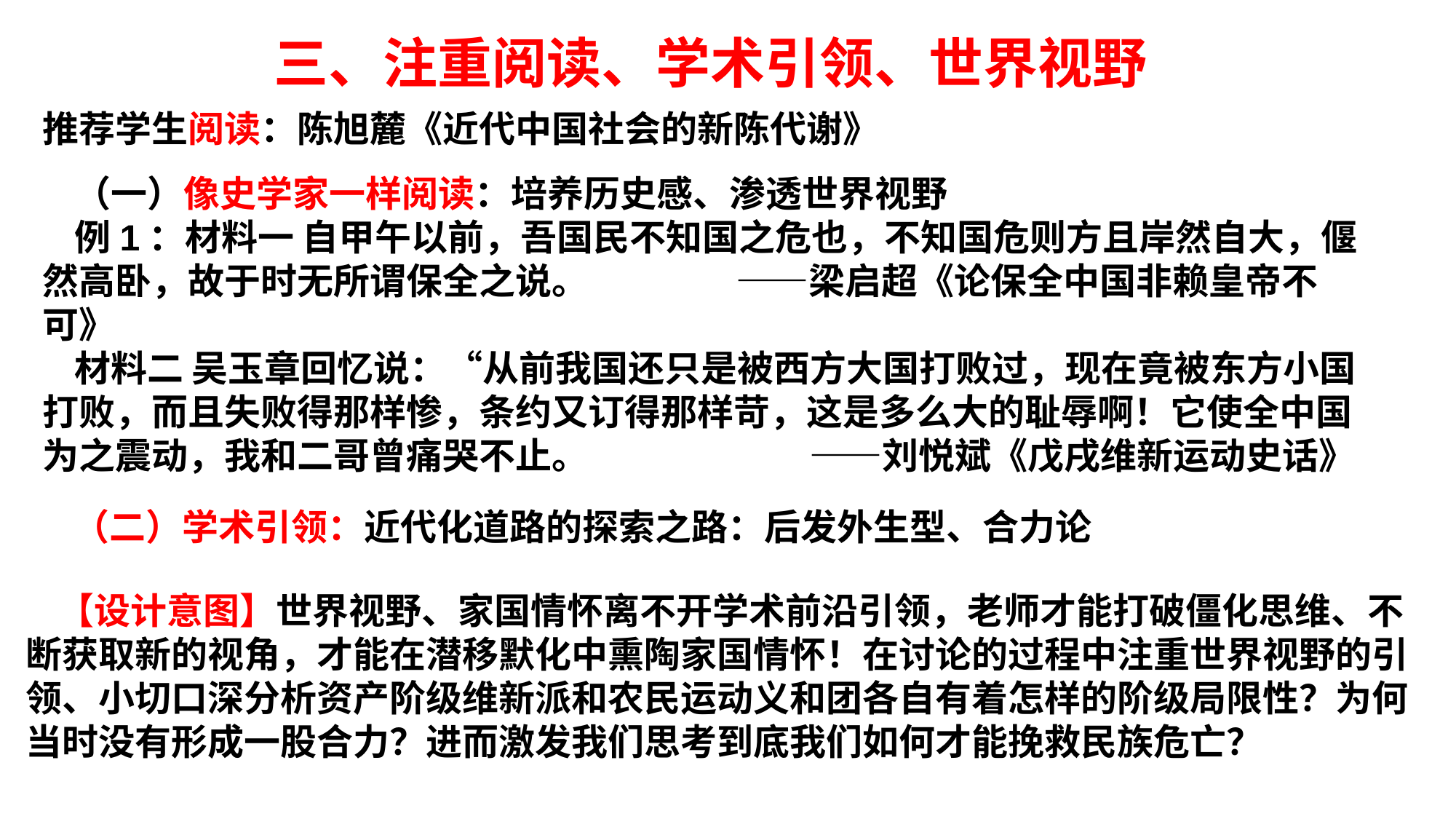

三、注重阅读、学术引领、世界视野
推荐学生阅读：陈旭麓《近代中国社会的新陈代谢》
（一）像史学家一样阅读：培养历史感、渗透世界视野
例1：材料一 自甲午以前，吾国民不知国之危也，不知国危则方且岸然自大，偃然高卧，故于时无所谓保全之说。                  ——梁启超《论保全中国非赖皇帝不可》材料二 吴玉章回忆说：“从前我国还只是被西方大国打败过，现在竟被东方小国打败，而且失败得那样惨，条约又订得那样苛，这是多么大的耻辱啊！它使全中国为之震动，我和二哥曾痛哭不止。                           ——刘悦斌《戊戌维新运动史话》
（二）学术引领：近代化道路的探索之路：后发外生型、合力论
【设计意图】世界视野、家国情怀离不开学术前沿引领，老师才能打破僵化思维、不断获取新的视角，才能在潜移默化中熏陶家国情怀！在讨论的过程中注重世界视野的引领、小切口深分析资产阶级维新派和农民运动义和团各自有着怎样的阶级局限性？为何当时没有形成一股合力？进而激发我们思考到底我们如何才能挽救民族危亡？